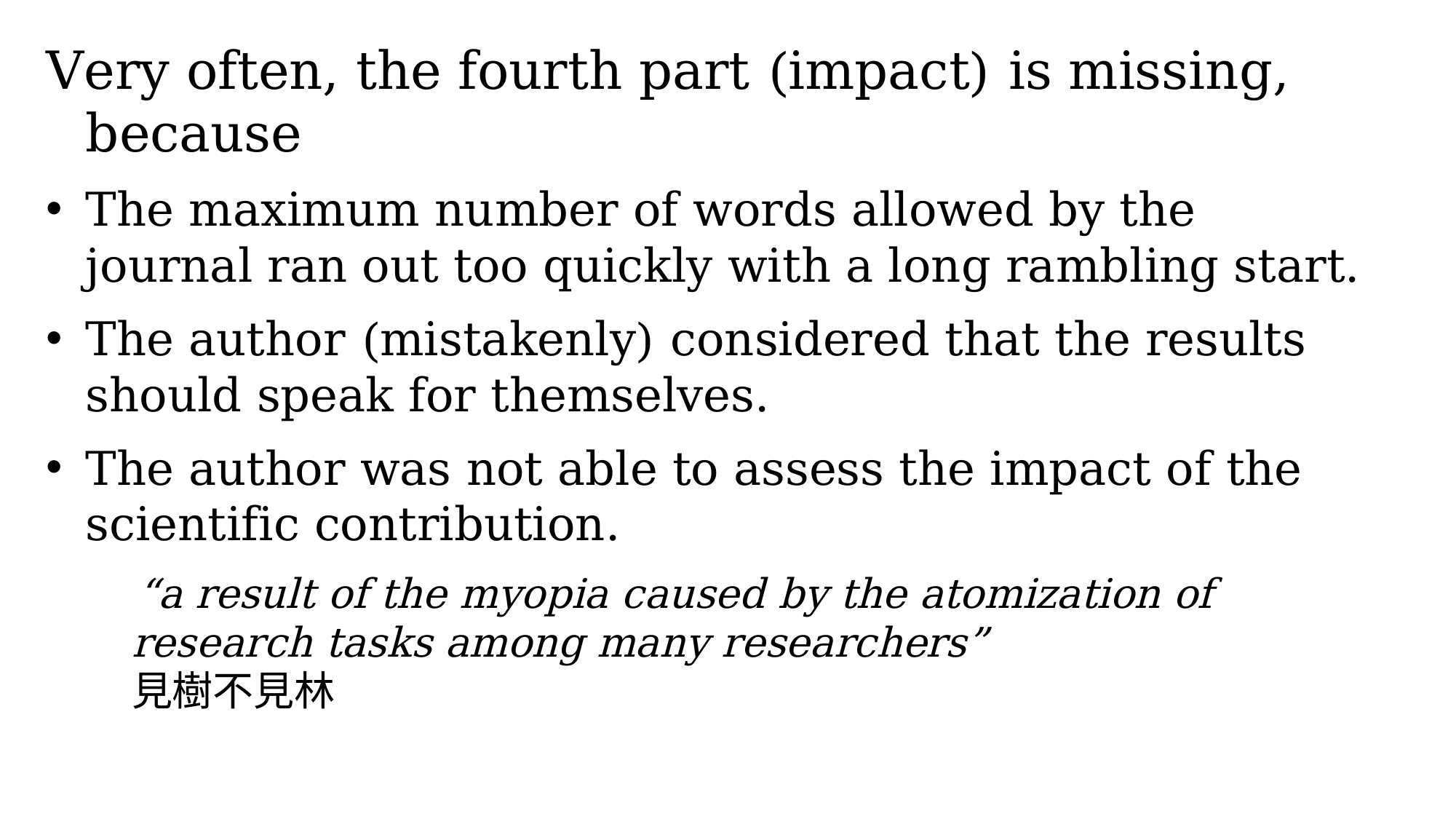

Very often, the fourth part (impact) is missing, because
The maximum number of words allowed by the journal ran out too quickly with a long rambling start.
The author (mistakenly) considered that the results should speak for themselves.
The author was not able to assess the impact of the scientific contribution.
   “a result of the myopia caused by the atomization of research tasks among many researchers”
見樹不見林